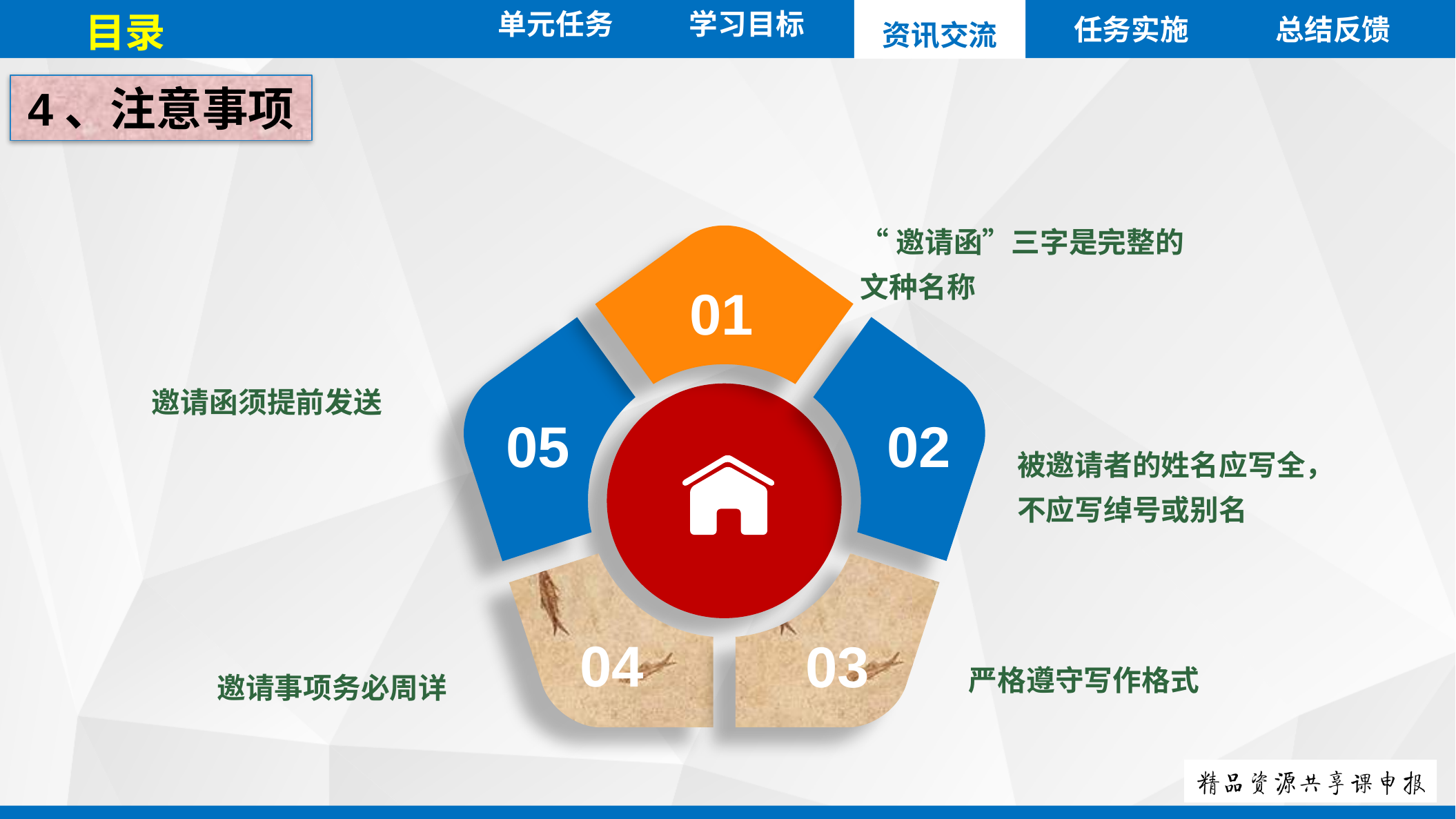

单元任务
目录
任务实施
总结反馈
资讯交流
学习目标
4、注意事项
“邀请函”三字是完整的文种名称

01

邀请函须提前发送

02
05
被邀请者的姓名应写全，不应写绰号或别名

04
03
严格遵守写作格式
邀请事项务必周详